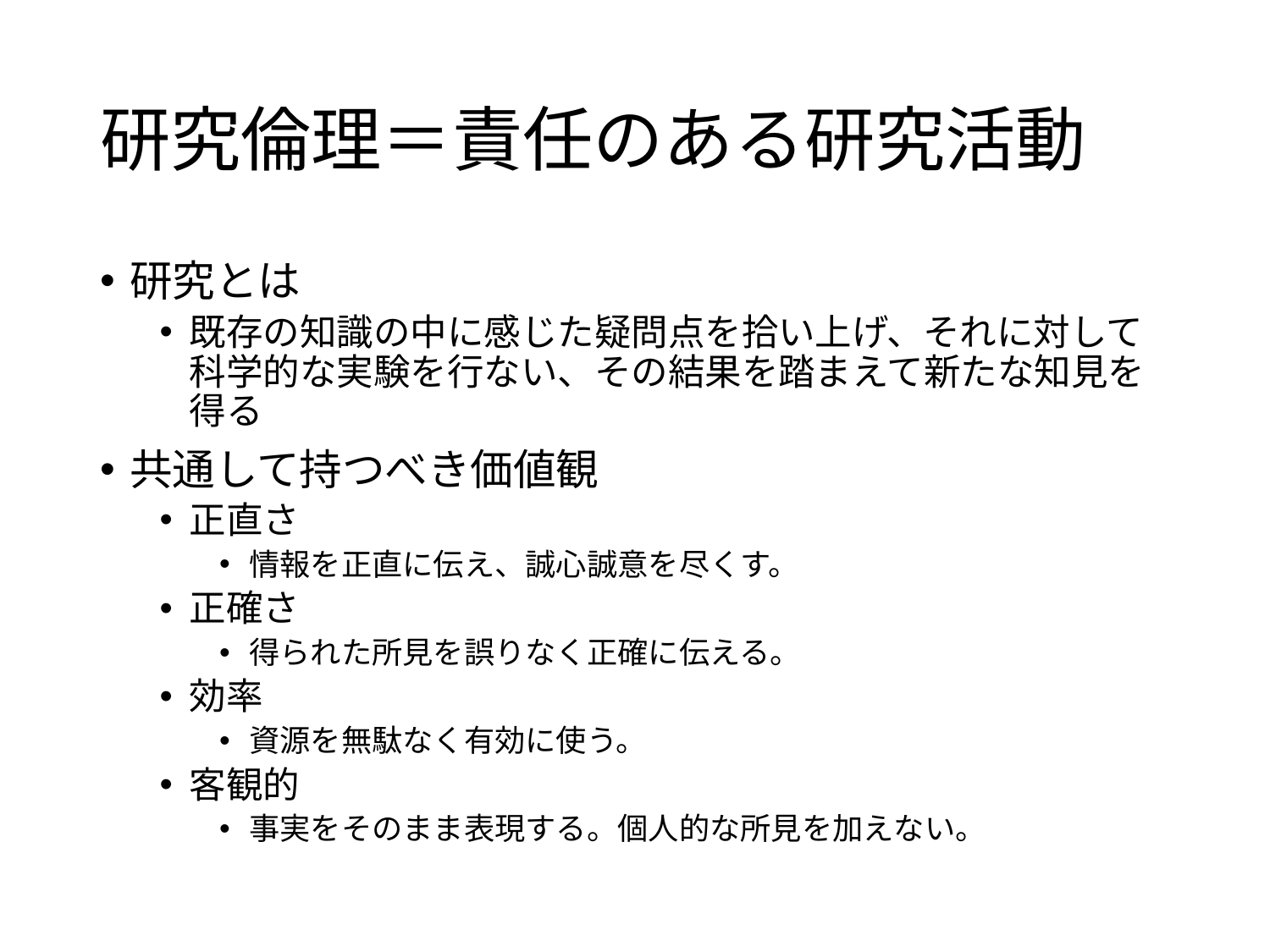

# 研究倫理＝責任のある研究活動
研究とは
既存の知識の中に感じた疑問点を拾い上げ、それに対して科学的な実験を行ない、その結果を踏まえて新たな知見を得る
共通して持つべき価値観
正直さ
情報を正直に伝え、誠心誠意を尽くす。
正確さ
得られた所見を誤りなく正確に伝える。
効率
資源を無駄なく有効に使う。
客観的
事実をそのまま表現する。個人的な所見を加えない。